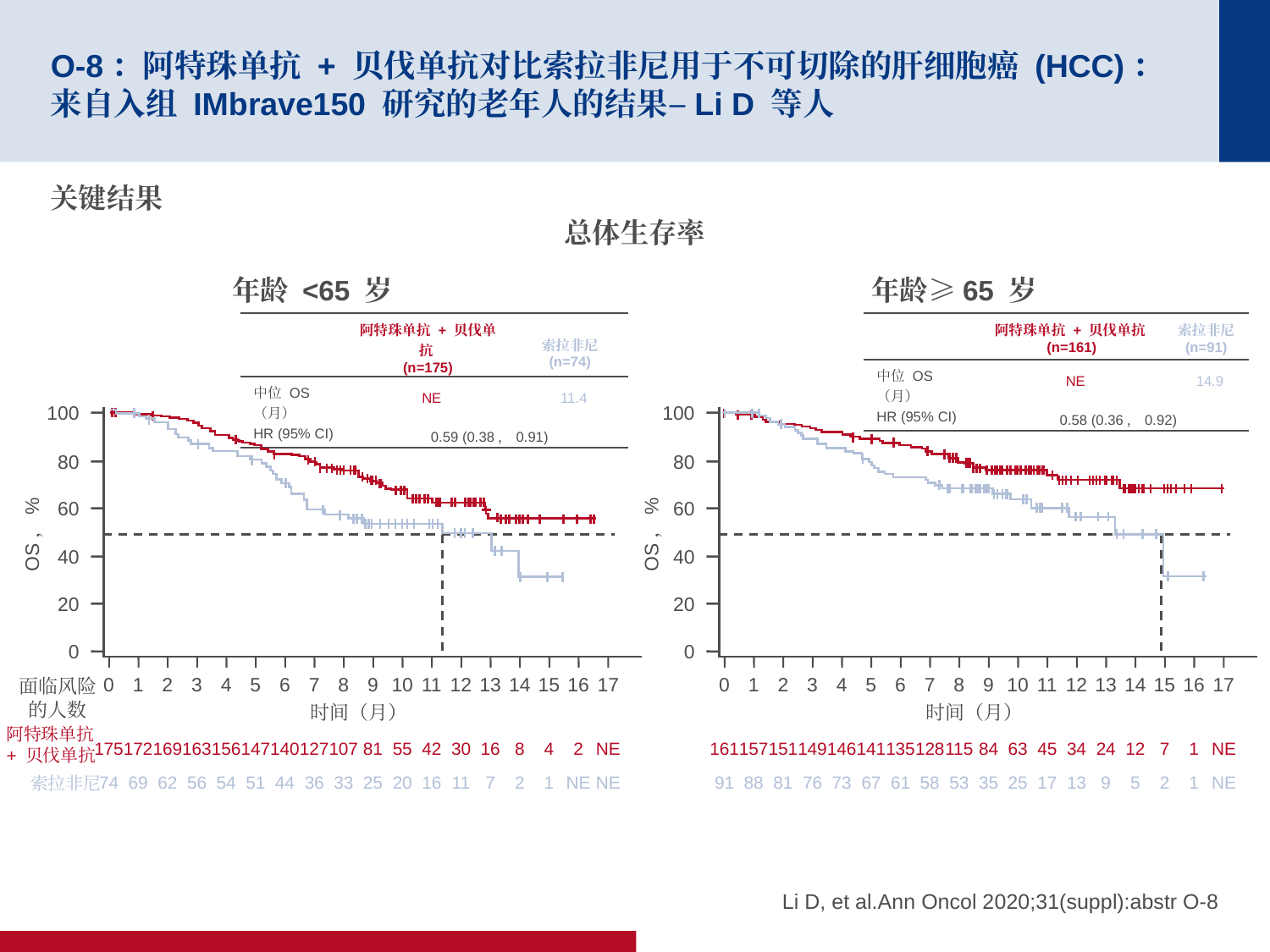

# O-8：阿特珠单抗 + 贝伐单抗对比索拉非尼用于不可切除的肝细胞癌 (HCC)：来自入组 IMbrave150 研究的老年人的结果–Li D 等人
关键结果
总体生存率
年龄 <65 岁
年龄≥65 岁
|  | 阿特珠单抗 + 贝伐单抗 (n=175) | 索拉非尼 (n=74) |
| --- | --- | --- |
| 中位 OS（月） | NE | 11.4 |
| HR (95% CI) | 0.59 (0.38，0.91) |  |
|  | 阿特珠单抗 + 贝伐单抗 (n=161) | 索拉非尼 (n=91) |
| --- | --- | --- |
| 中位 OS（月） | NE | 14.9 |
| HR (95% CI) | 0.58 (0.36，0.92) |  |
100

80

60

OS，%
40

20

0

0
1
2
3
4
5
6
7
8
9
10
11
12
13
14
15
16
17
面临风险的人数
时间（月）
阿特珠单抗
+ 贝伐单抗
175
172
169
163
156
147
140
127
107
81
55
42
30
16
8
4
2
NE
索拉非尼
74
69
62
56
54
51
44
36
33
25
20
16
11
7
2
1
NE
NE
100

80

60

OS，%
40

20

0

0
1
2
3
4
5
6
7
8
9
10
11
12
13
14
15
16
17
时间（月）
161
157
151
149
146
141
135
128
115
84
63
45
34
24
12
7
1
NE
91
88
81
76
73
67
61
58
53
35
25
17
13
9
5
2
1
NE
Li D, et al.Ann Oncol 2020;31(suppl):abstr O-8